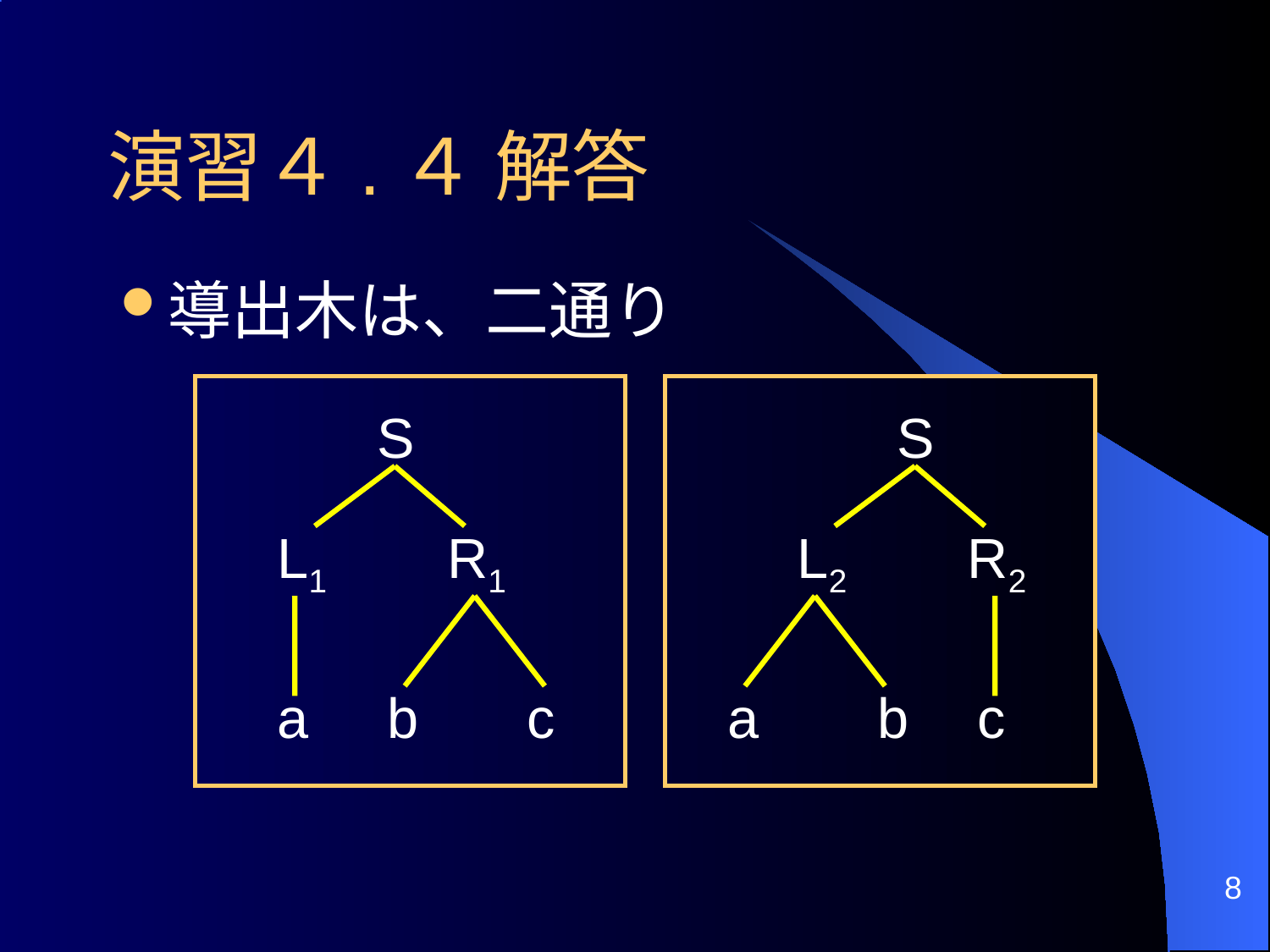

演習４.４ 解答
導出木は、二通り

S
S

L1
R1
L2
R2

a
b
c
a
b
c
8